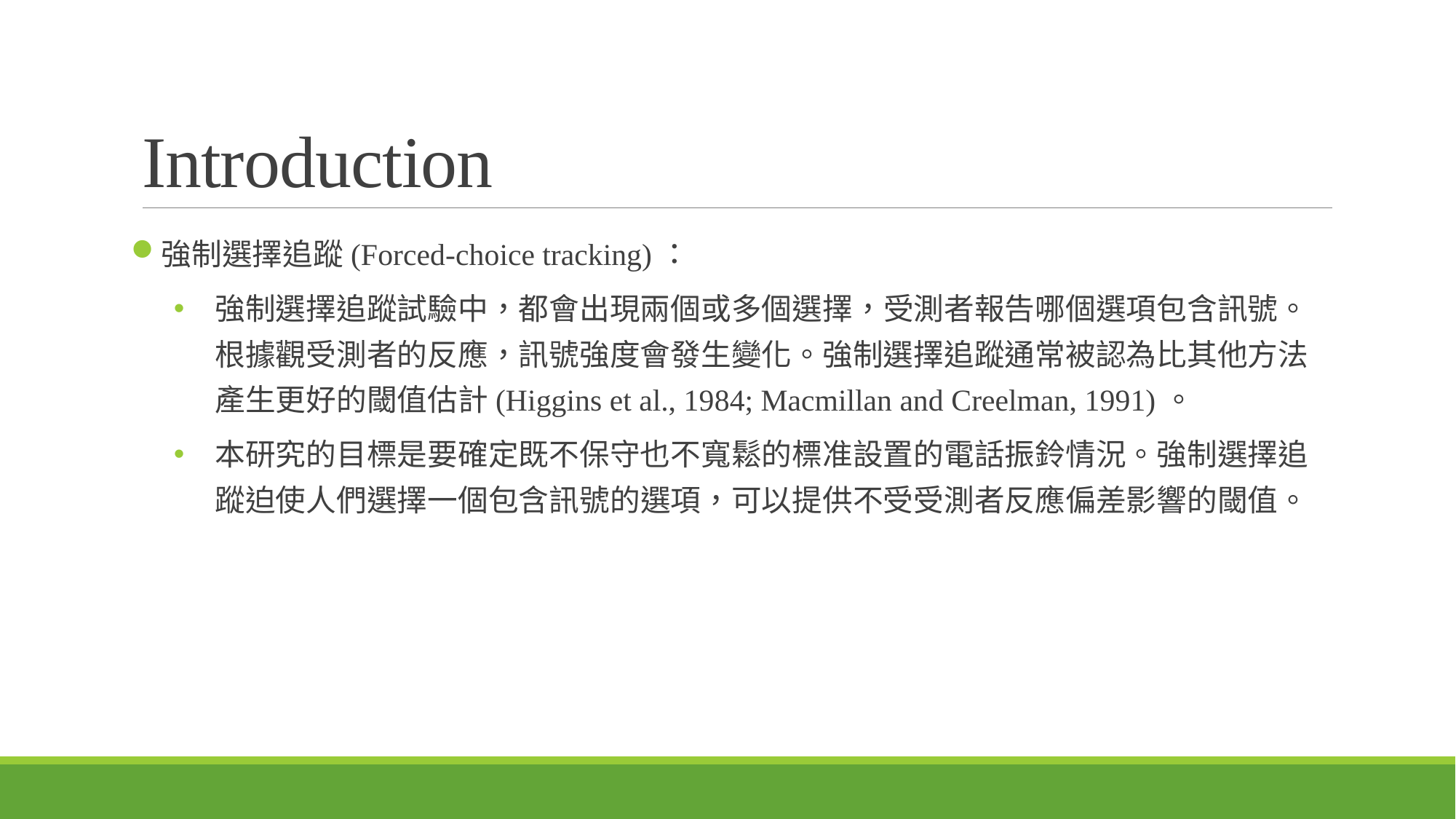

# Introduction
強制選擇追蹤(Forced-choice tracking)：
強制選擇追蹤試驗中，都會出現兩個或多個選擇，受測者報告哪個選項包含訊號。根據觀受測者的反應，訊號強度會發生變化。強制選擇追蹤通常被認為比其他方法產生更好的閾值估計(Higgins et al., 1984; Macmillan and Creelman, 1991)。
本研究的目標是要確定既不保守也不寬鬆的標准設置的電話振鈴情況。強制選擇追蹤迫使人們選擇一個包含訊號的選項，可以提供不受受測者反應偏差影響的閾值。